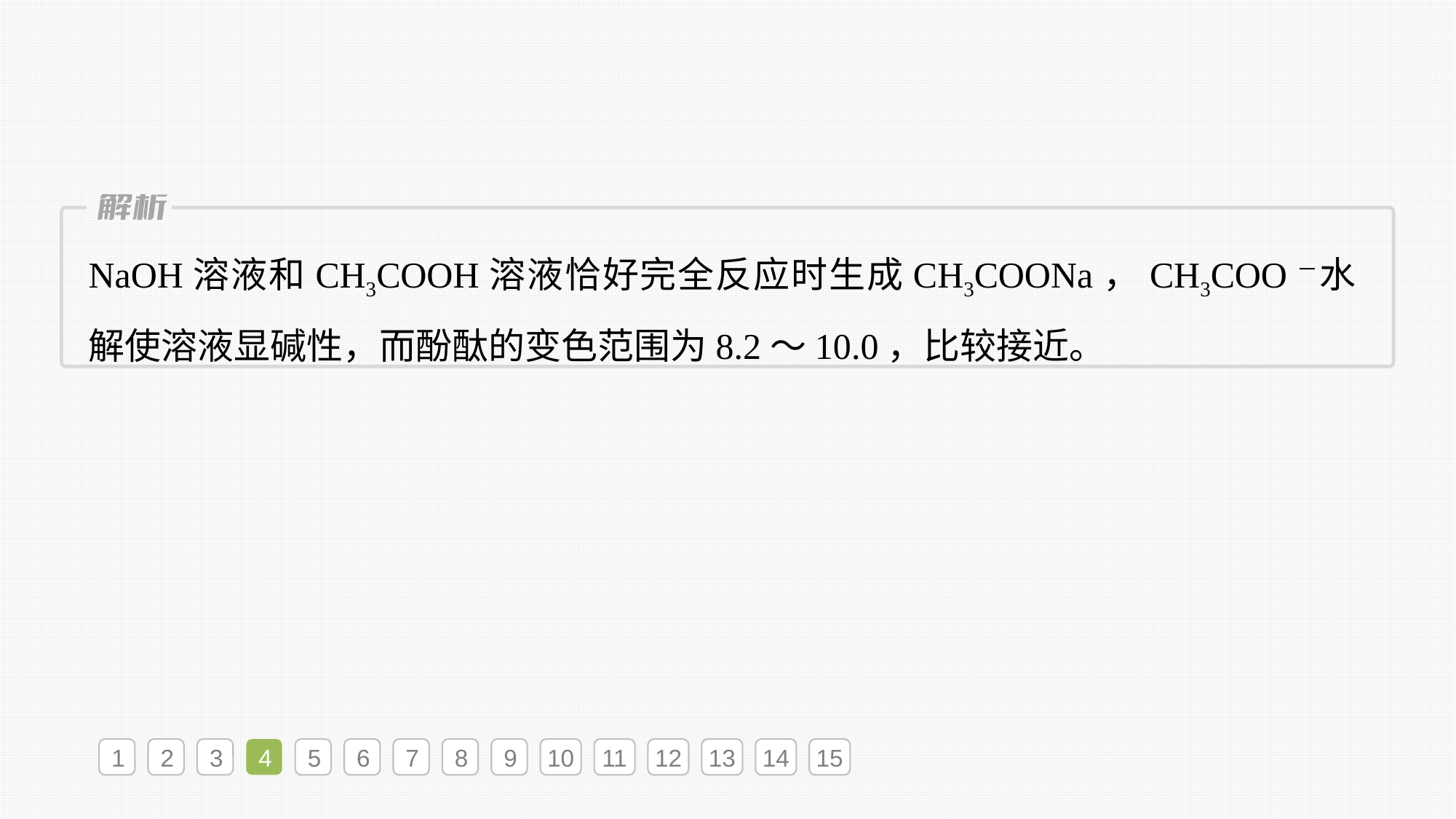

NaOH溶液和CH3COOH溶液恰好完全反应时生成CH3COONa，CH3COO－水解使溶液显碱性，而酚酞的变色范围为8.2～10.0，比较接近。
1
2
3
4
5
6
7
8
9
10
11
12
13
14
15